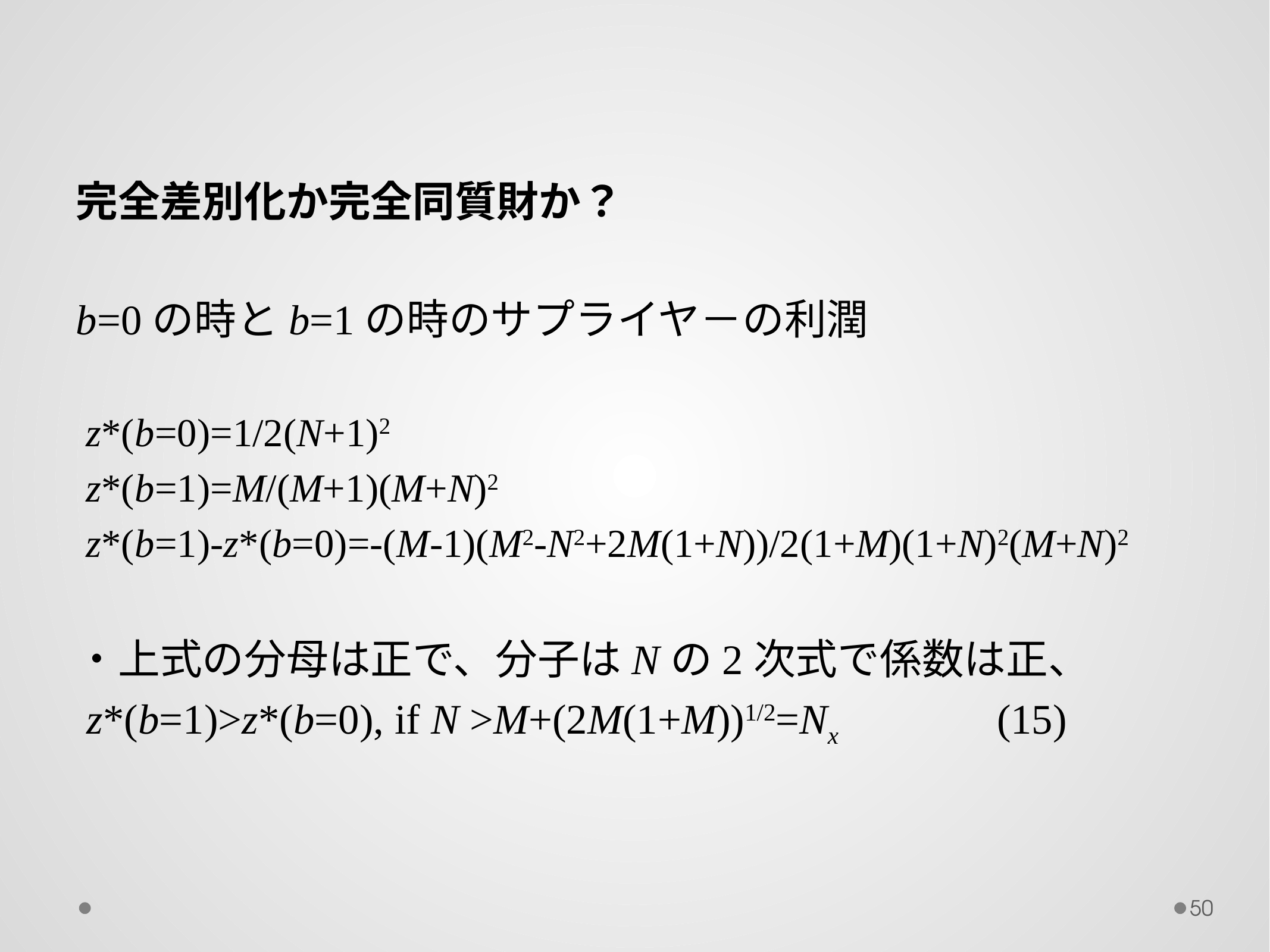

完全差別化か完全同質財か？

b=0の時とb=1の時のサプライヤ－の利潤

 z*(b=0)=1/2(N+1)2
 z*(b=1)=M/(M+1)(M+N)2
 z*(b=1)-z*(b=0)=-(M-1)(M2-N2+2M(1+N))/2(1+M)(1+N)2(M+N)2

・上式の分母は正で、分子はNの2次式で係数は正、
 z*(b=1)>z*(b=0), if N >M+(2M(1+M))1/2=Nx               (15)

50